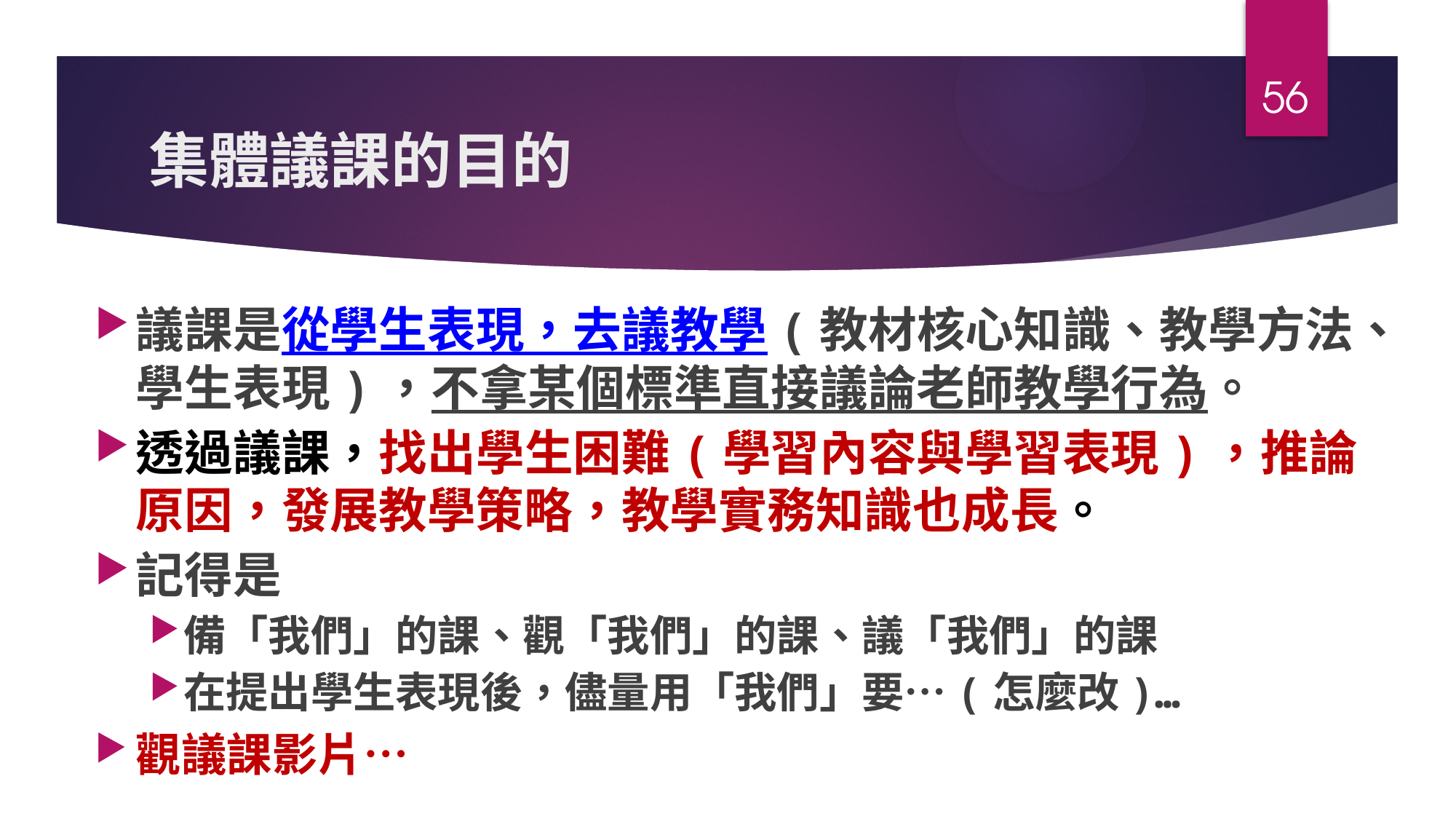

56
# 集體議課的目的
議課是從學生表現，去議教學(教材核心知識、教學方法、學生表現)，不拿某個標準直接議論老師教學行為。
透過議課，找出學生困難(學習內容與學習表現)，推論原因，發展教學策略，教學實務知識也成長。
記得是
備「我們」的課、觀「我們」的課、議「我們」的課
在提出學生表現後，儘量用「我們」要…(怎麼改)…
觀議課影片…